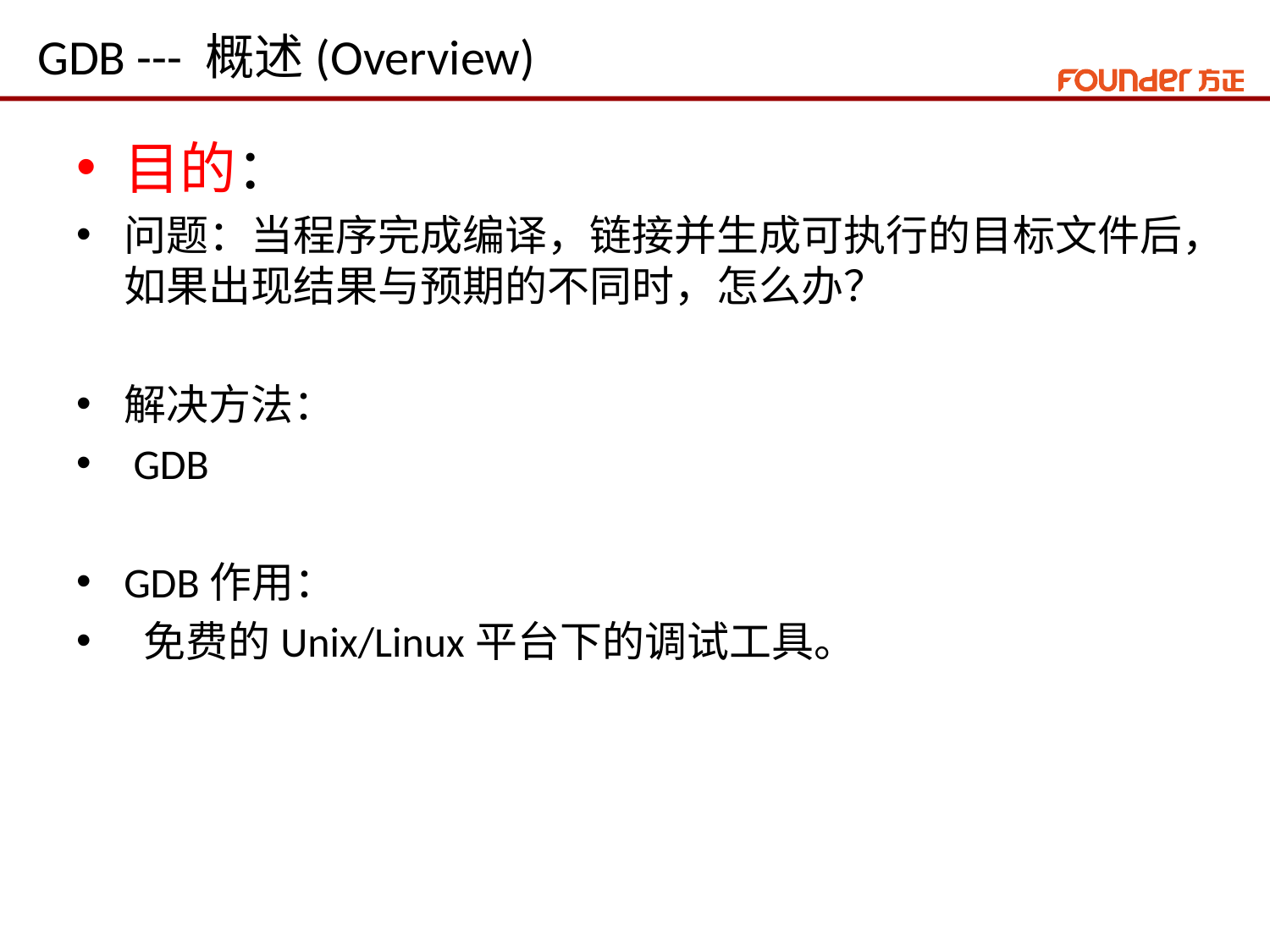

# GDB --- 概述(Overview)
目的：
问题：当程序完成编译，链接并生成可执行的目标文件后，如果出现结果与预期的不同时，怎么办？

解决方法：
 GDB

GDB作用：
 免费的Unix/Linux平台下的调试工具。